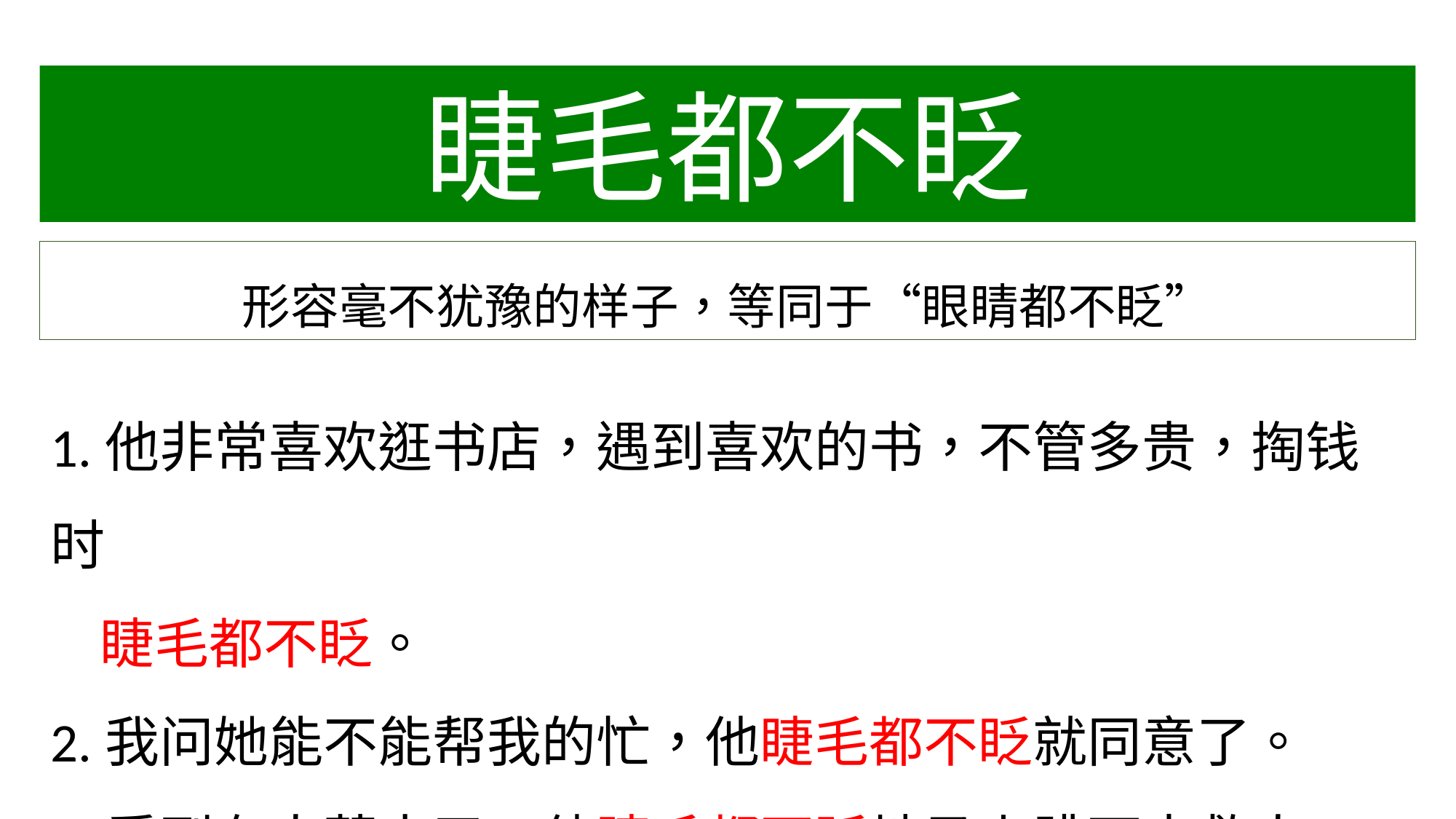

睫毛都不眨
形容毫不犹豫的样子，等同于“眼睛都不眨”
1.他非常喜欢逛书店，遇到喜欢的书，不管多贵，掏钱时
   睫毛都不眨。
2.我问她能不能帮我的忙，他睫毛都不眨就同意了。
3.看到有人落水了，他睫毛都不眨地马上跳下去救人。